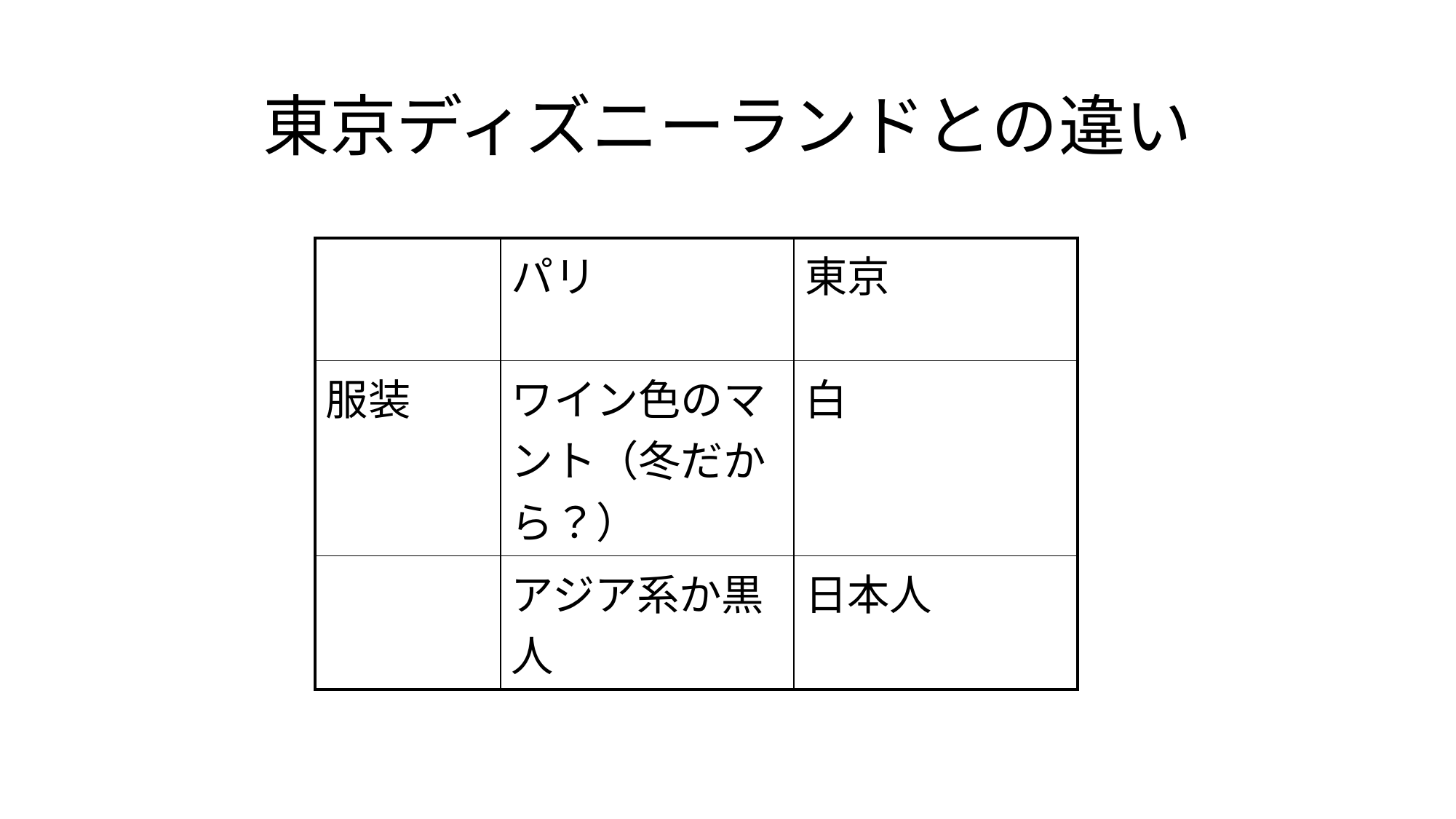

# 東京ディズニーランドとの違い
|  | パリ | 東京 |
| --- | --- | --- |
| 服装 | ワイン色のマント（冬だから？） | 白 |
|  | アジア系か黒人 | 日本人 |